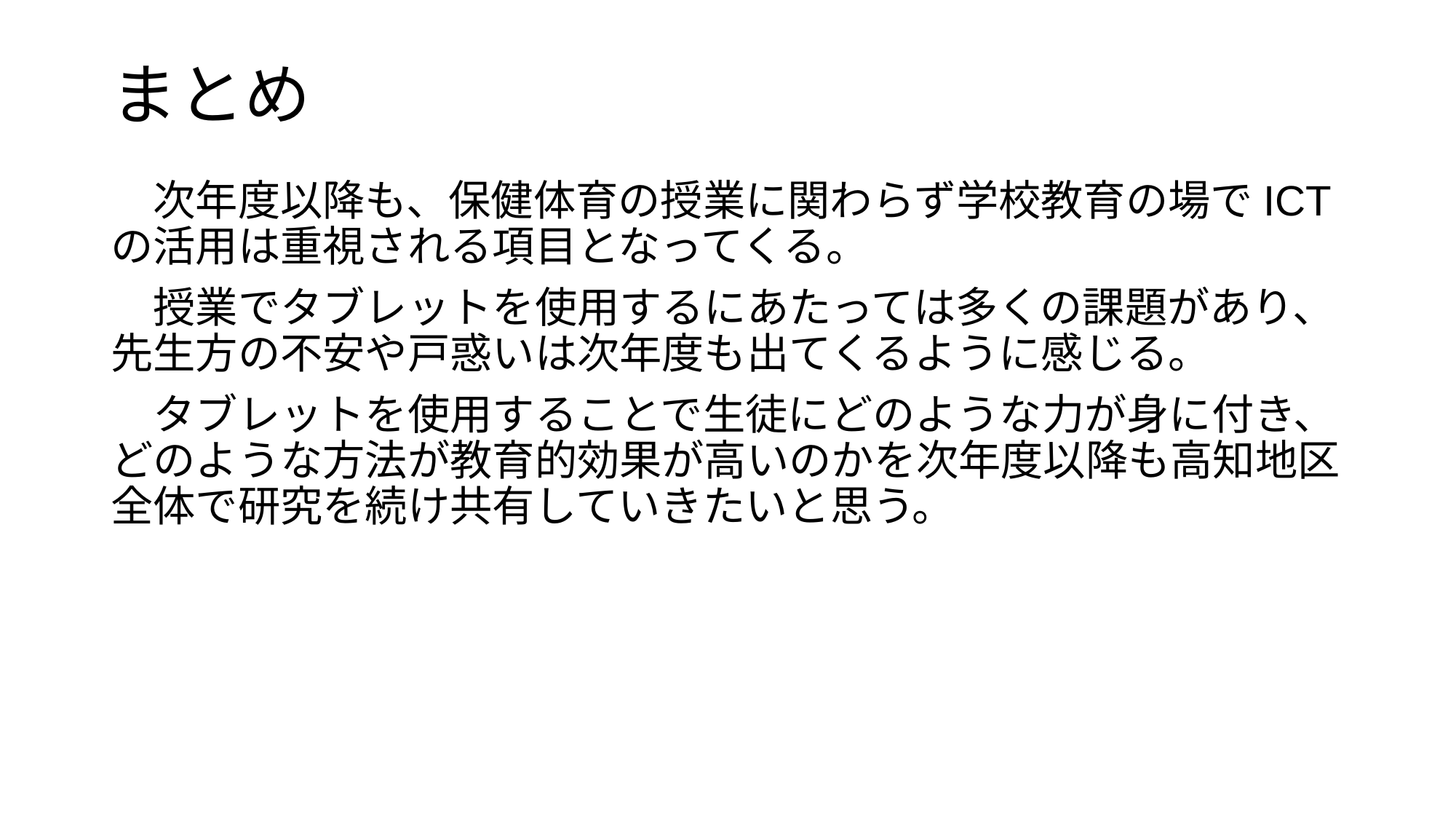

# まとめ
　次年度以降も、保健体育の授業に関わらず学校教育の場でICTの活用は重視される項目となってくる。
　授業でタブレットを使用するにあたっては多くの課題があり、先生方の不安や戸惑いは次年度も出てくるように感じる。
　タブレットを使用することで生徒にどのような力が身に付き、どのような方法が教育的効果が高いのかを次年度以降も高知地区全体で研究を続け共有していきたいと思う。